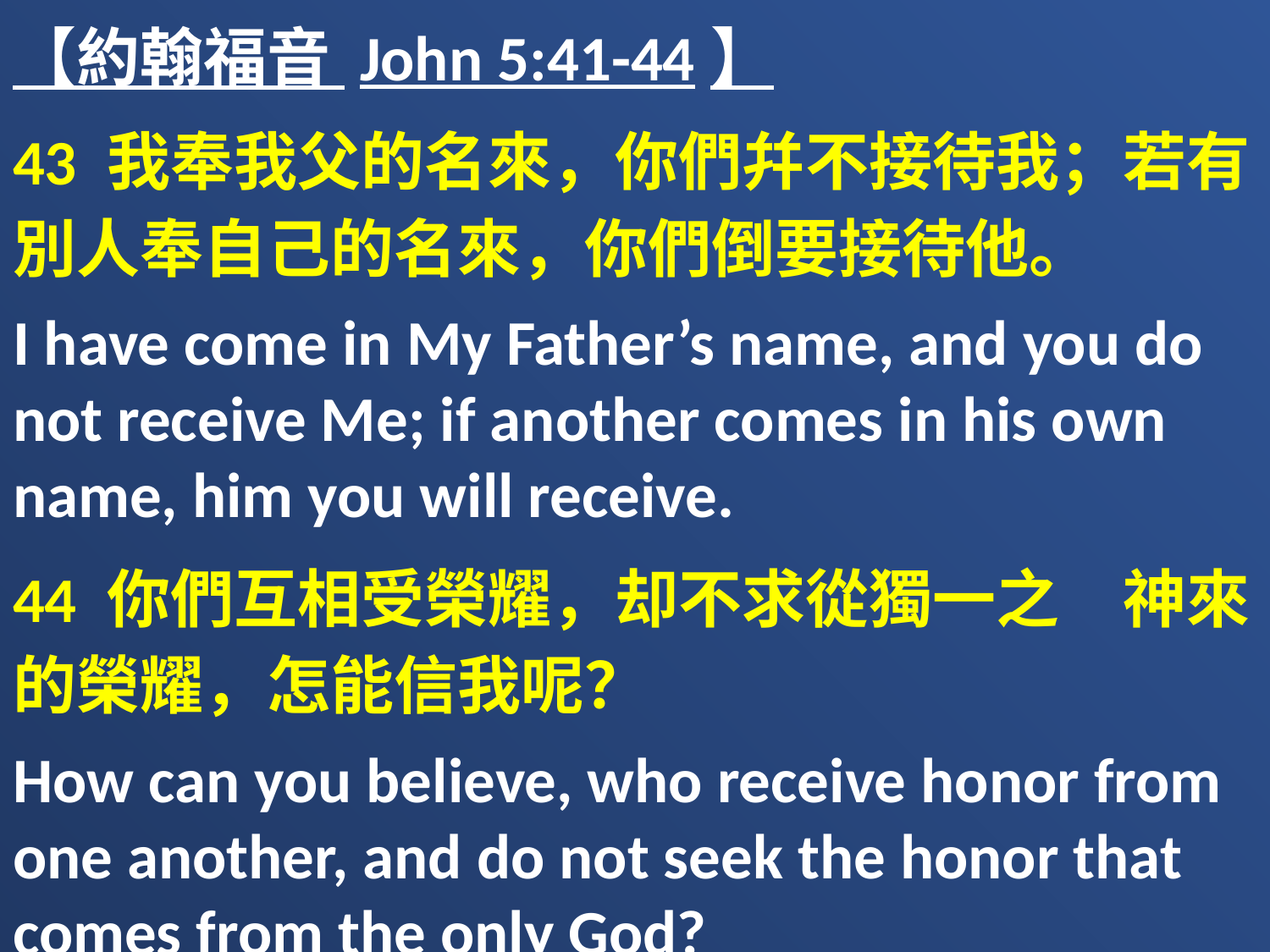

【約翰福音 John 5:41-44】
43 我奉我父的名來，你們幷不接待我；若有別人奉自己的名來，你們倒要接待他。
I have come in My Father’s name, and you do not receive Me; if another comes in his own name, him you will receive.
44 你們互相受榮耀，却不求從獨一之　神來的榮耀，怎能信我呢？
How can you believe, who receive honor from one another, and do not seek the honor that comes from the only God?